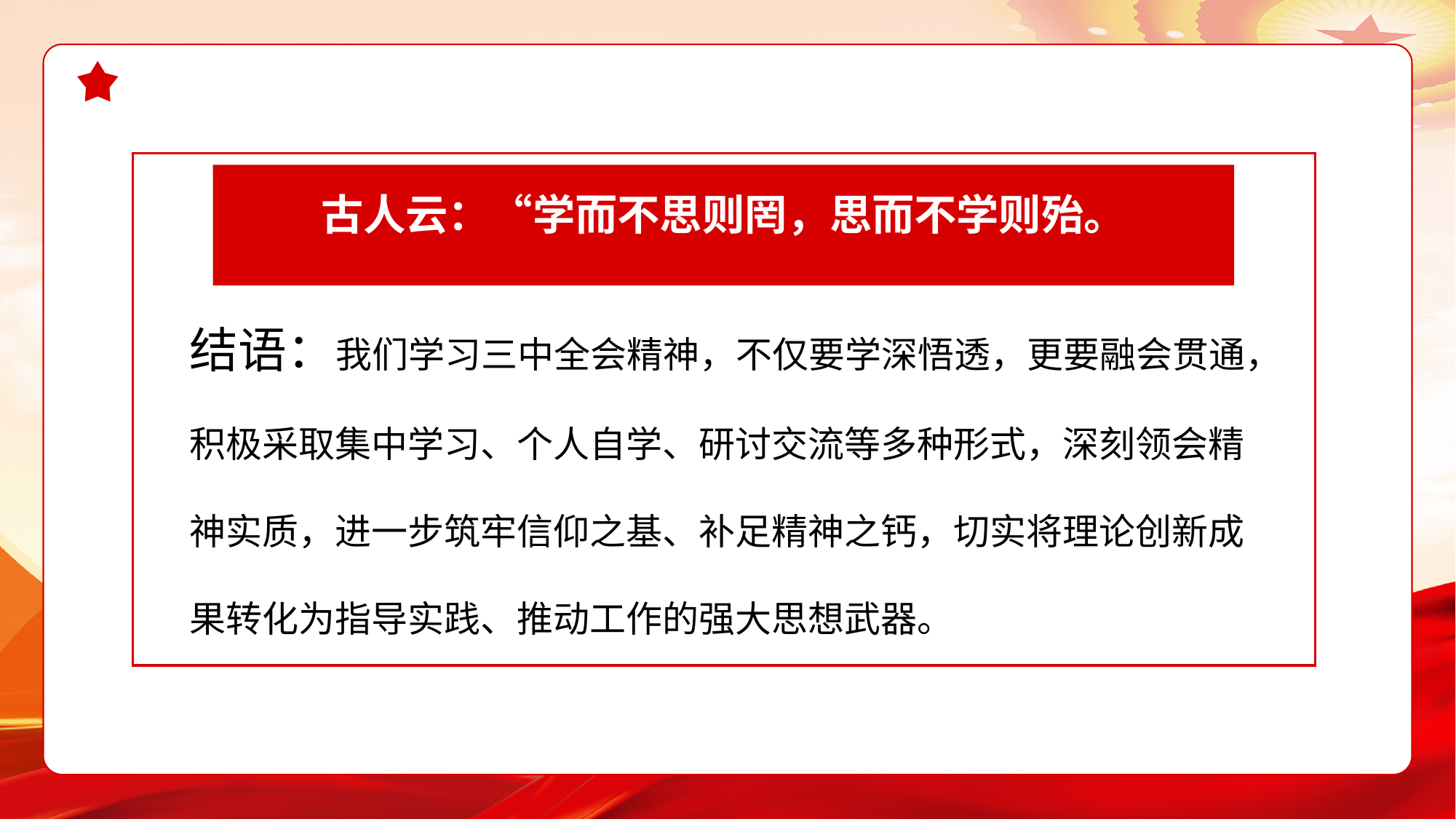

古人云：“学而不思则罔，思而不学则殆。
结语：我们学习三中全会精神，不仅要学深悟透，更要融会贯通，积极采取集中学习、个人自学、研讨交流等多种形式，深刻领会精神实质，进一步筑牢信仰之基、补足精神之钙，切实将理论创新成果转化为指导实践、推动工作的强大思想武器。